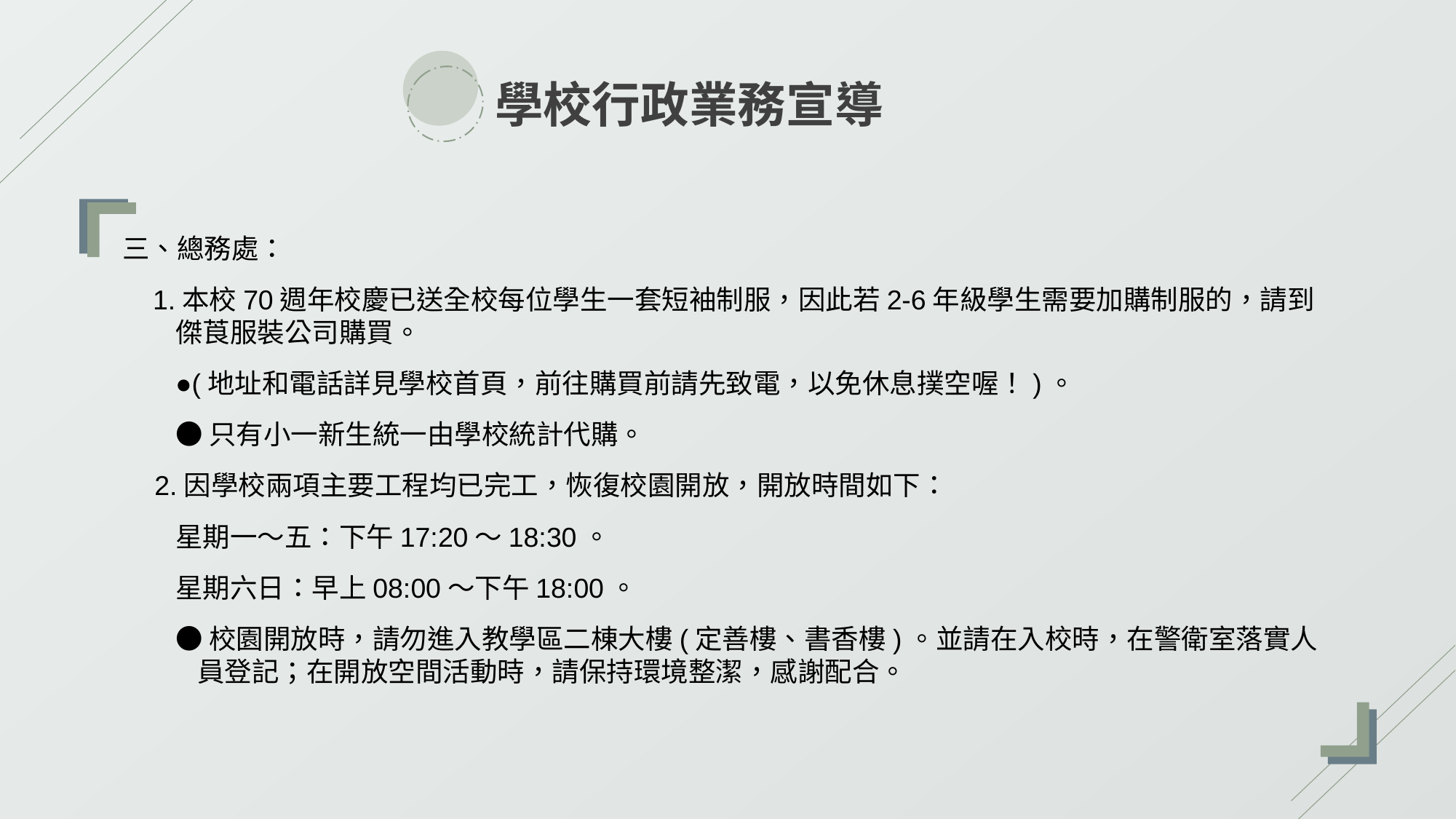

學校行政業務宣導

三、總務處：
    1.本校70週年校慶已送全校每位學生一套短袖制服，因此若2-6年級學生需要加購制服的，請到傑莨服裝公司購買。
●(地址和電話詳見學校首頁，前往購買前請先致電，以免休息撲空喔！)。
●只有小一新生統一由學校統計代購。
2.因學校兩項主要工程均已完工，恢復校園開放，開放時間如下：
星期一～五：下午17:20～18:30。
星期六日：早上08:00～下午18:00。
●校園開放時，請勿進入教學區二棟大樓(定善樓、書香樓)。並請在入校時，在警衛室落實人員登記；在開放空間活動時，請保持環境整潔，感謝配合。